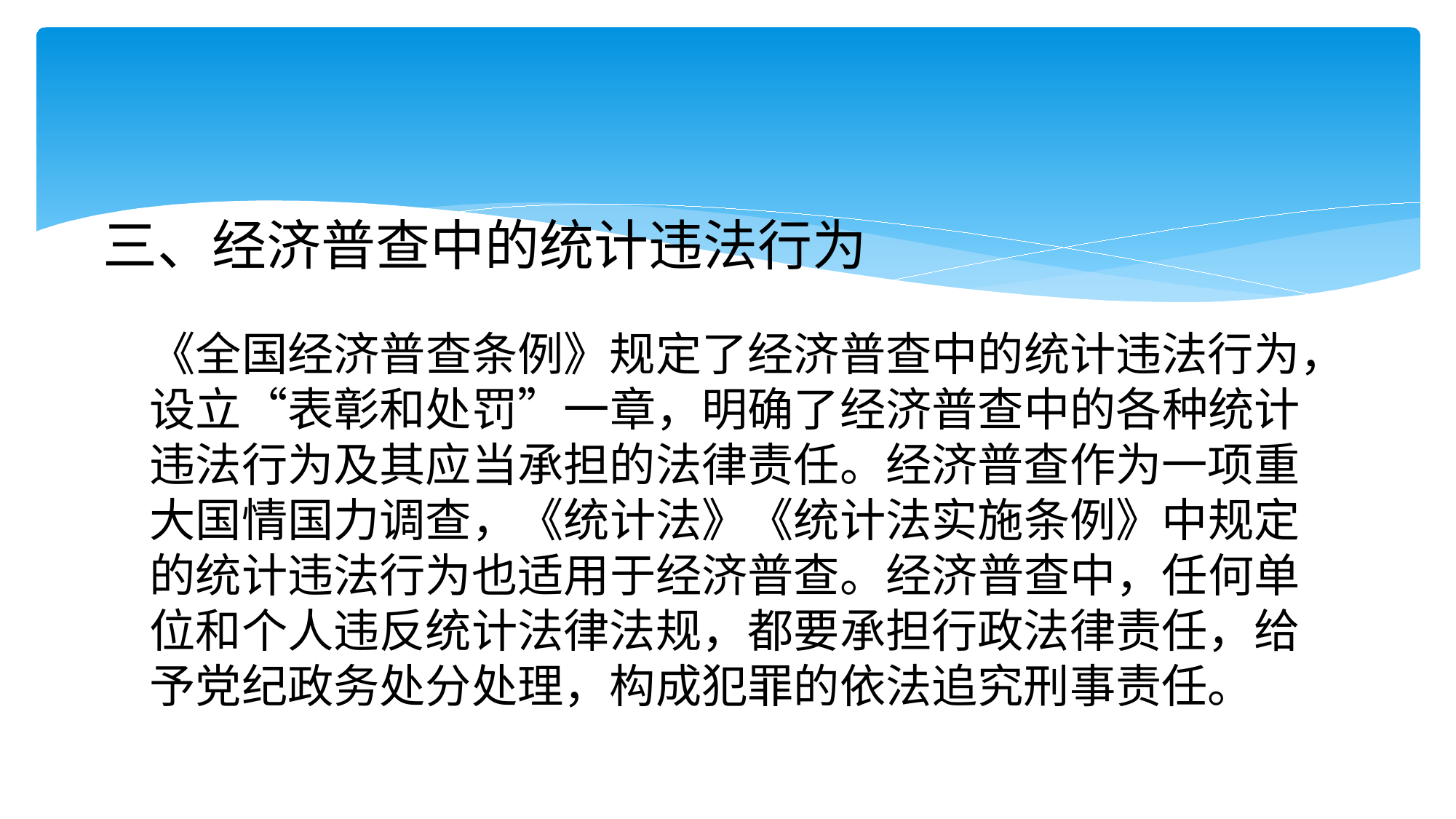

# 三、经济普查中的统计违法行为
《全国经济普查条例》规定了经济普查中的统计违法行为，设立“表彰和处罚”一章，明确了经济普查中的各种统计违法行为及其应当承担的法律责任。经济普查作为一项重大国情国力调查，《统计法》《统计法实施条例》中规定的统计违法行为也适用于经济普查。经济普查中，任何单位和个人违反统计法律法规，都要承担行政法律责任，给予党纪政务处分处理，构成犯罪的依法追究刑事责任。